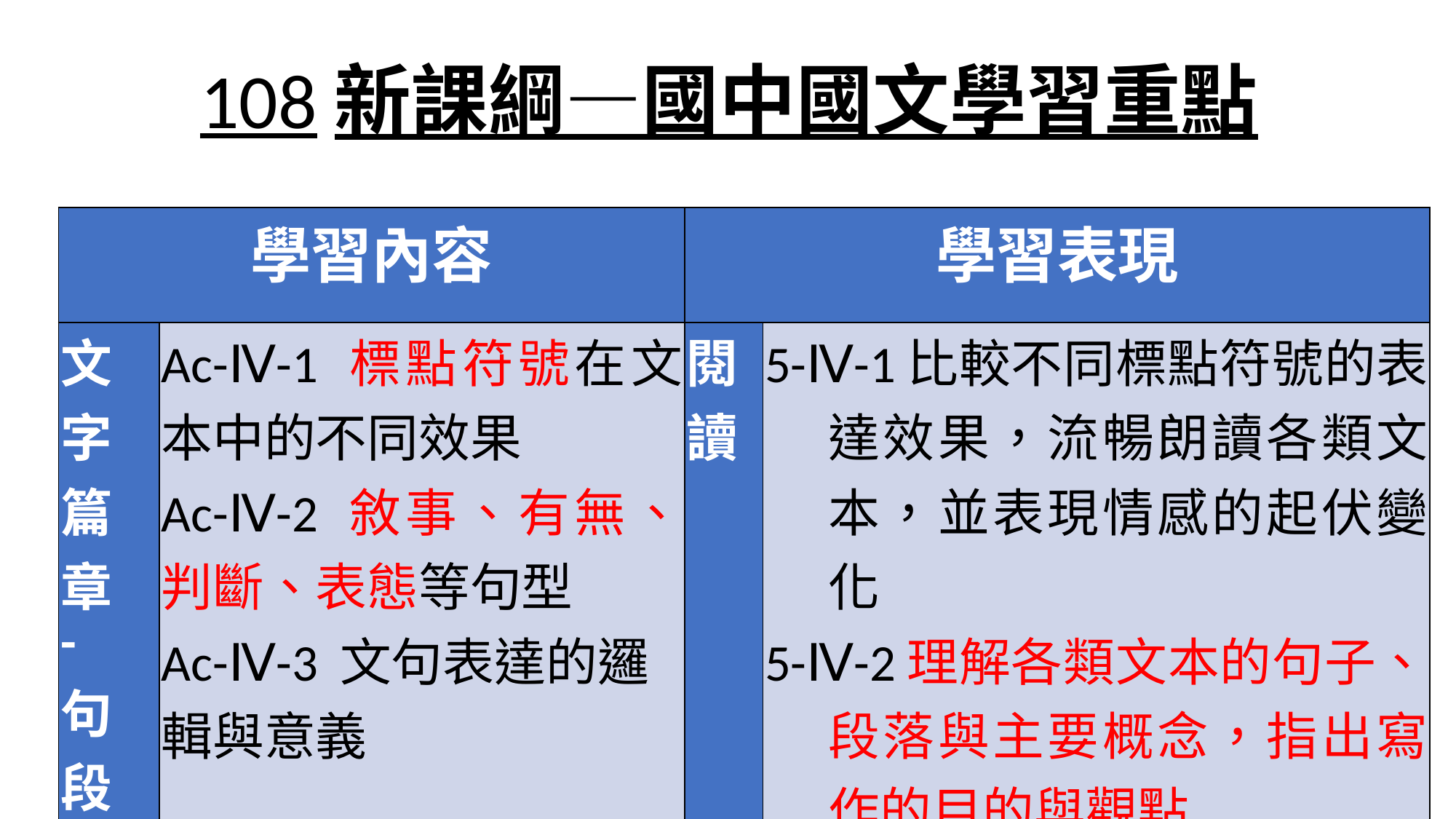

# 108新課綱—國中國文學習重點
| 學習內容 |  | 學習表現 |  |
| --- | --- | --- | --- |
| 文字篇章 - 句段 | Ac-Ⅳ-1 標點符號在文本中的不同效果 Ac-Ⅳ-2 敘事、有無、判斷、表態等句型 Ac-Ⅳ-3 文句表達的邏輯與意義 | 閱 讀 | 5-Ⅳ-1比較不同標點符號的表達效果，流暢朗讀各類文本，並表現情感的起伏變化 5-Ⅳ-2理解各類文本的句子、段落與主要概念，指出寫作的目的與觀點 |